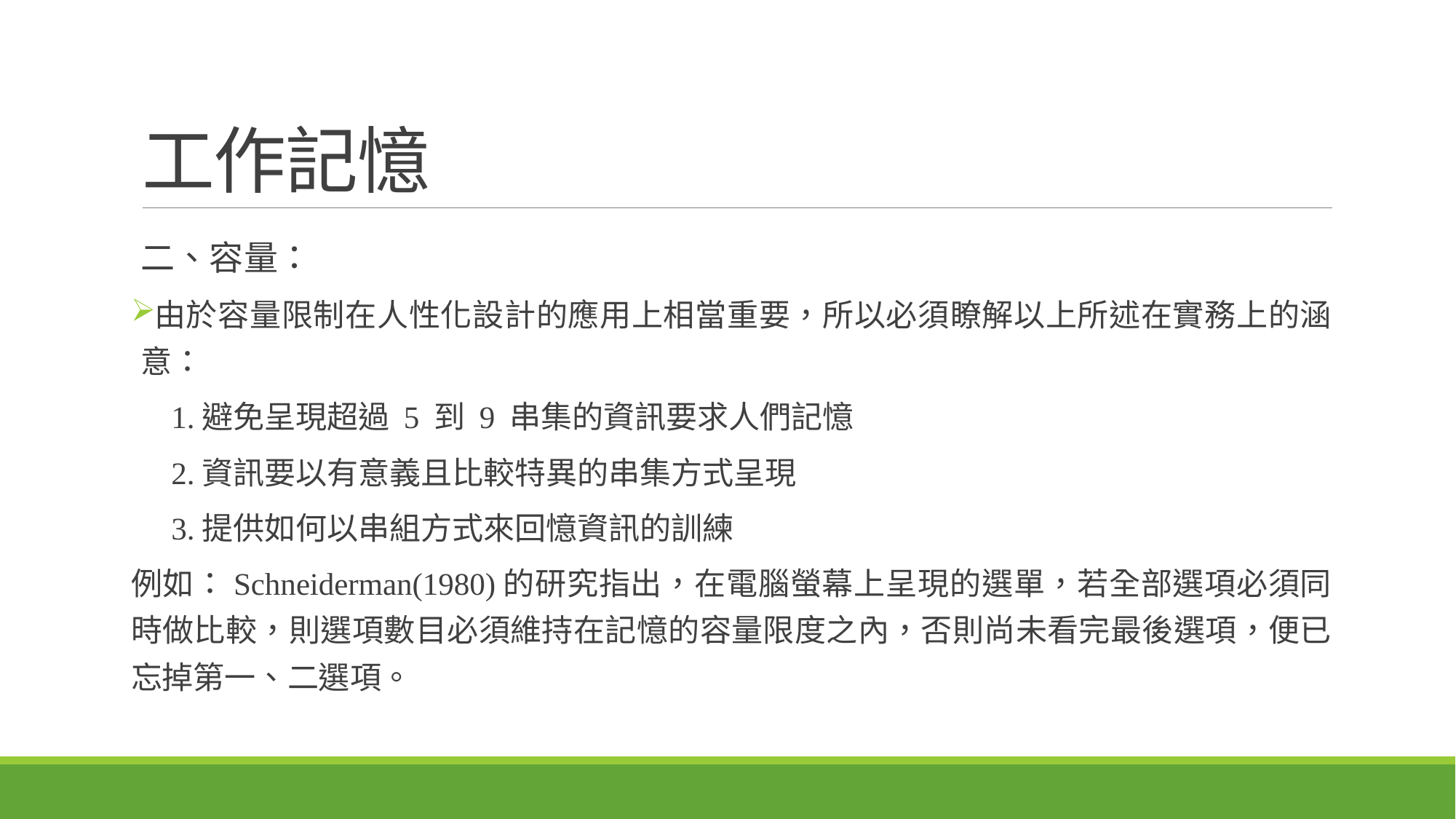

# 工作記憶
二、容量：
由於容量限制在人性化設計的應用上相當重要，所以必須瞭解以上所述在實務上的涵意：
1.避免呈現超過 5 到 9 串集的資訊要求人們記憶
2.資訊要以有意義且比較特異的串集方式呈現
3.提供如何以串組方式來回憶資訊的訓練
例如：Schneiderman(1980)的研究指出，在電腦螢幕上呈現的選單，若全部選項必須同時做比較，則選項數目必須維持在記憶的容量限度之內，否則尚未看完最後選項，便已忘掉第一、二選項。